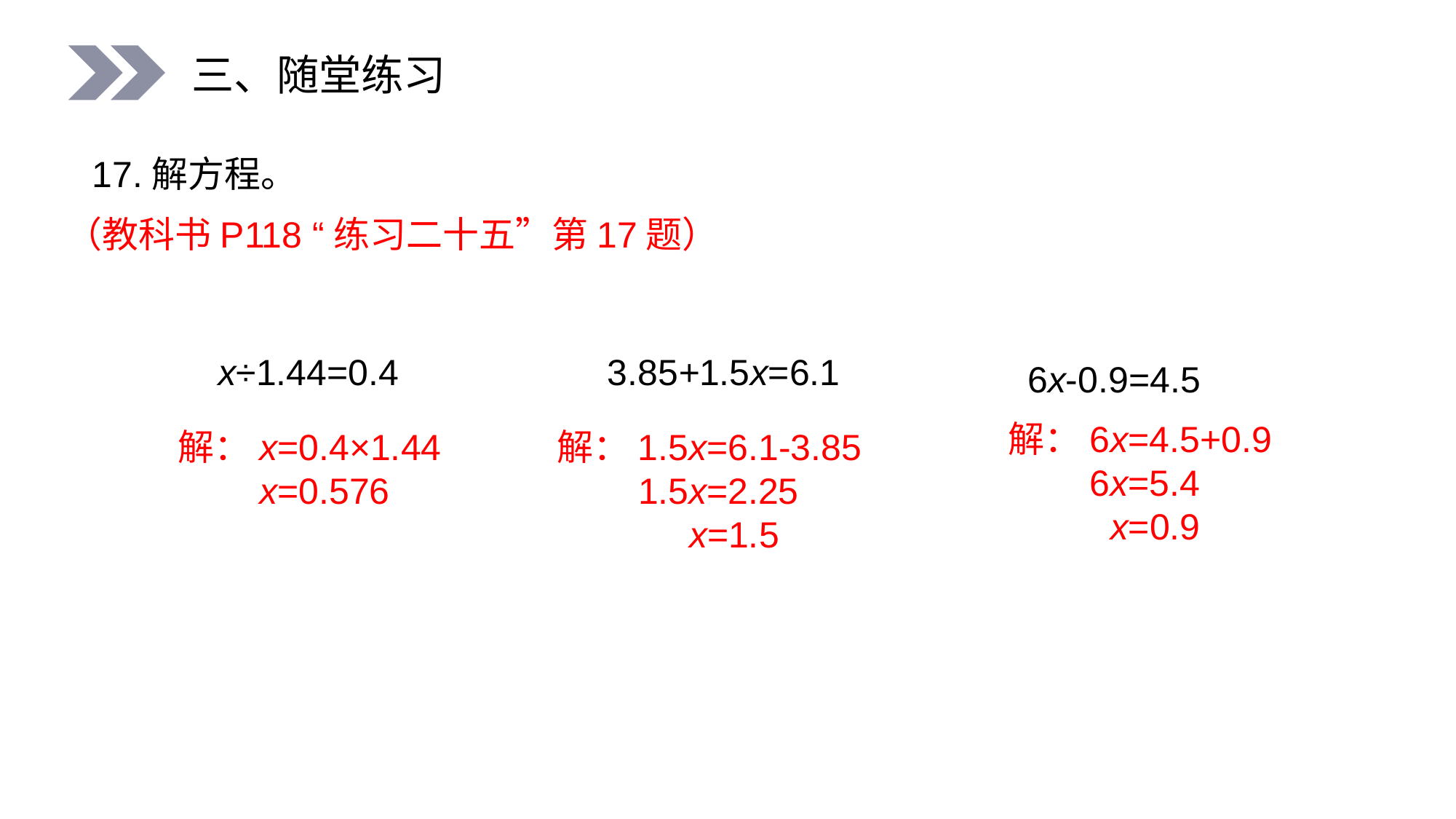

三、随堂练习
        17.解方程。
（教科书P118 “练习二十五”第17题）
x÷1.44=0.4
3.85+1.5x=6.1
6x-0.9=4.5
解：6x=4.5+0.9
        6x=5.4
          x=0.9
解：x=0.4×1.44
        x=0.576
解：1.5x=6.1-3.85
        1.5x=2.25
             x=1.5